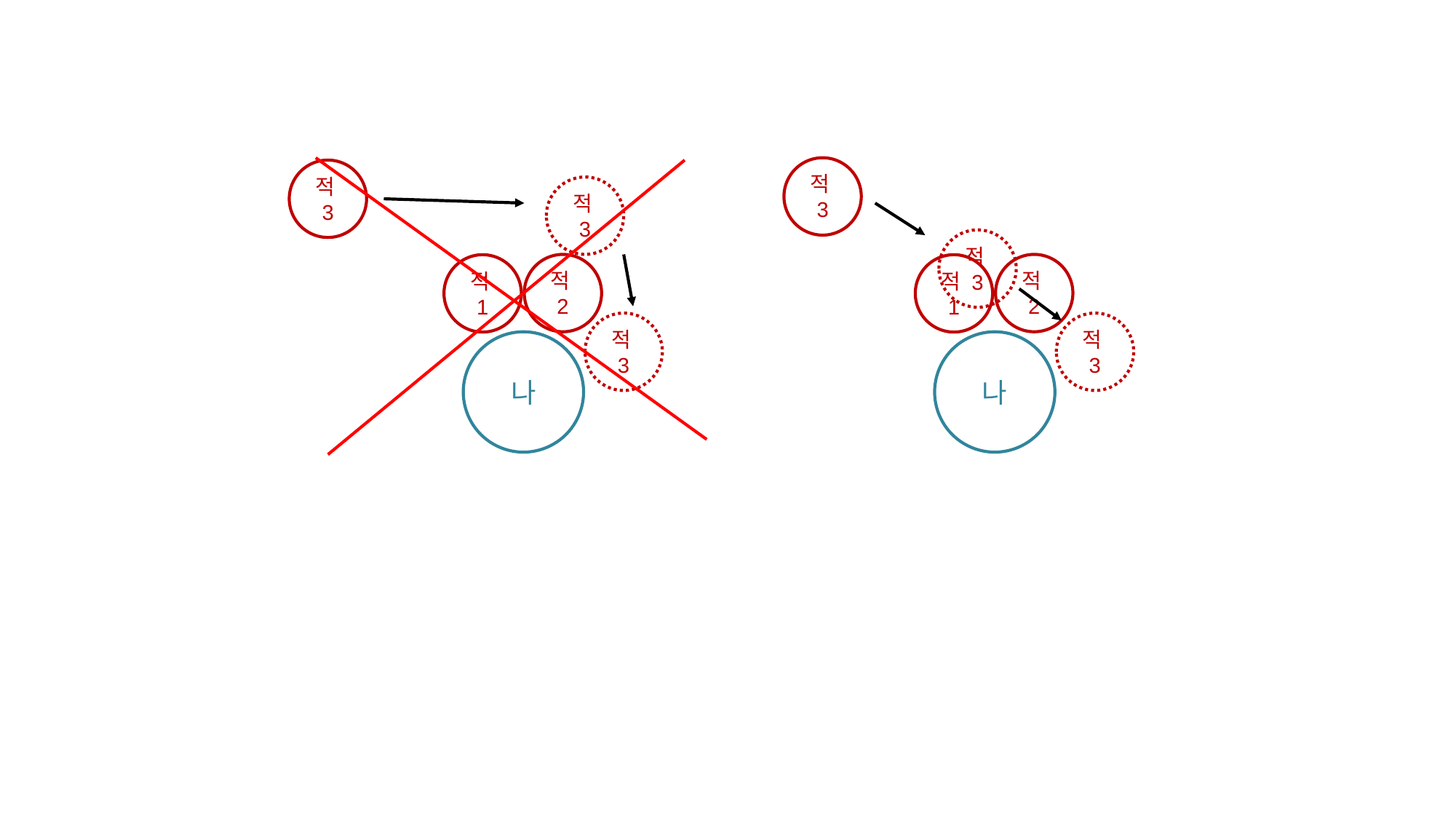

적3
적3
적3
적3
적2
적2
적1
적1
적3
적3
나
나